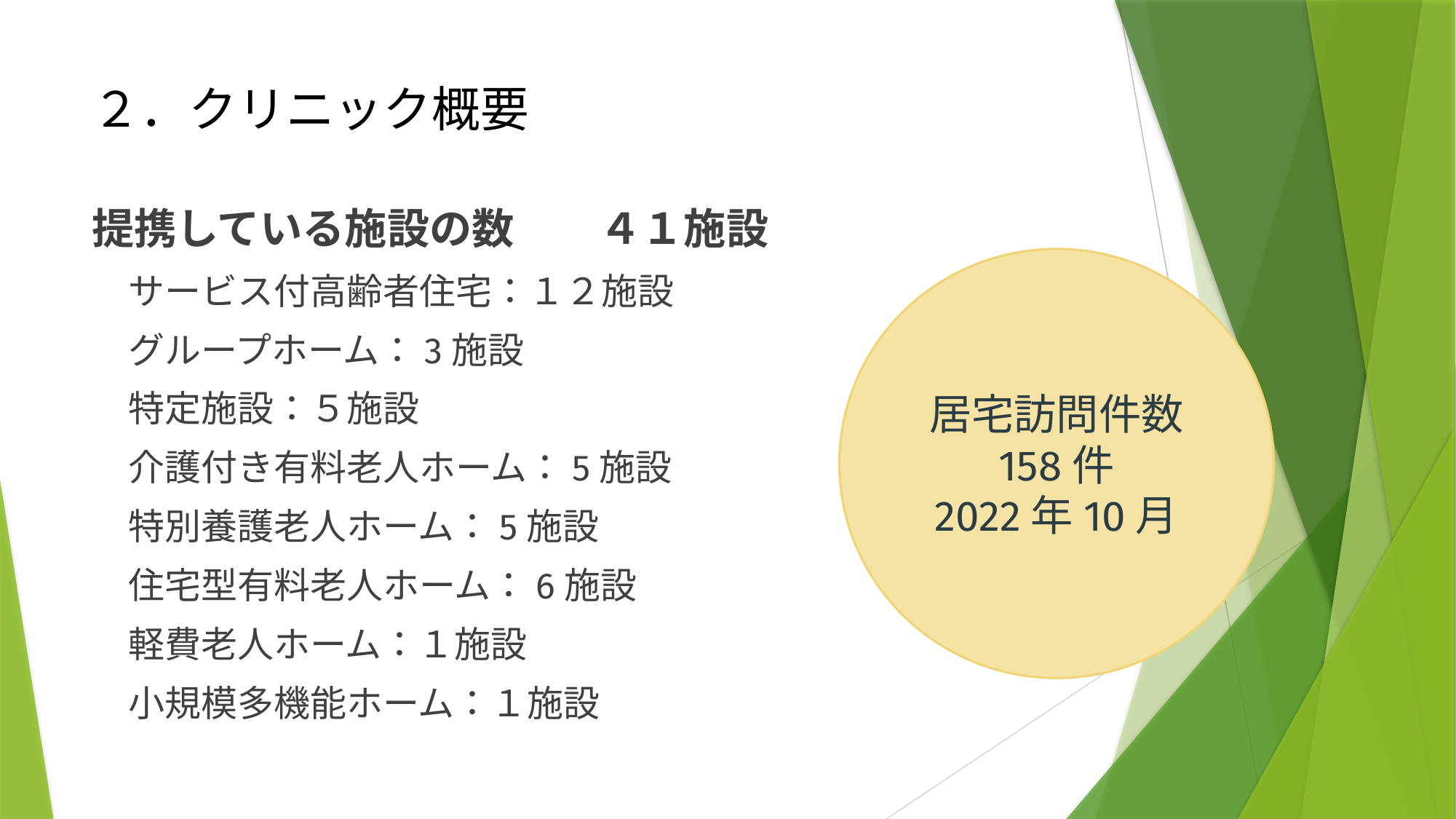

# ２．クリニック概要
提携している施設の数　　４１施設
　サービス付高齢者住宅：１２施設
　グループホーム：3施設
　特定施設：５施設
　介護付き有料老人ホーム：5施設
　特別養護老人ホーム：5施設
　住宅型有料老人ホーム：6施設
　軽費老人ホーム：１施設
　小規模多機能ホーム：１施設

居宅訪問件数
158件
2022年10月